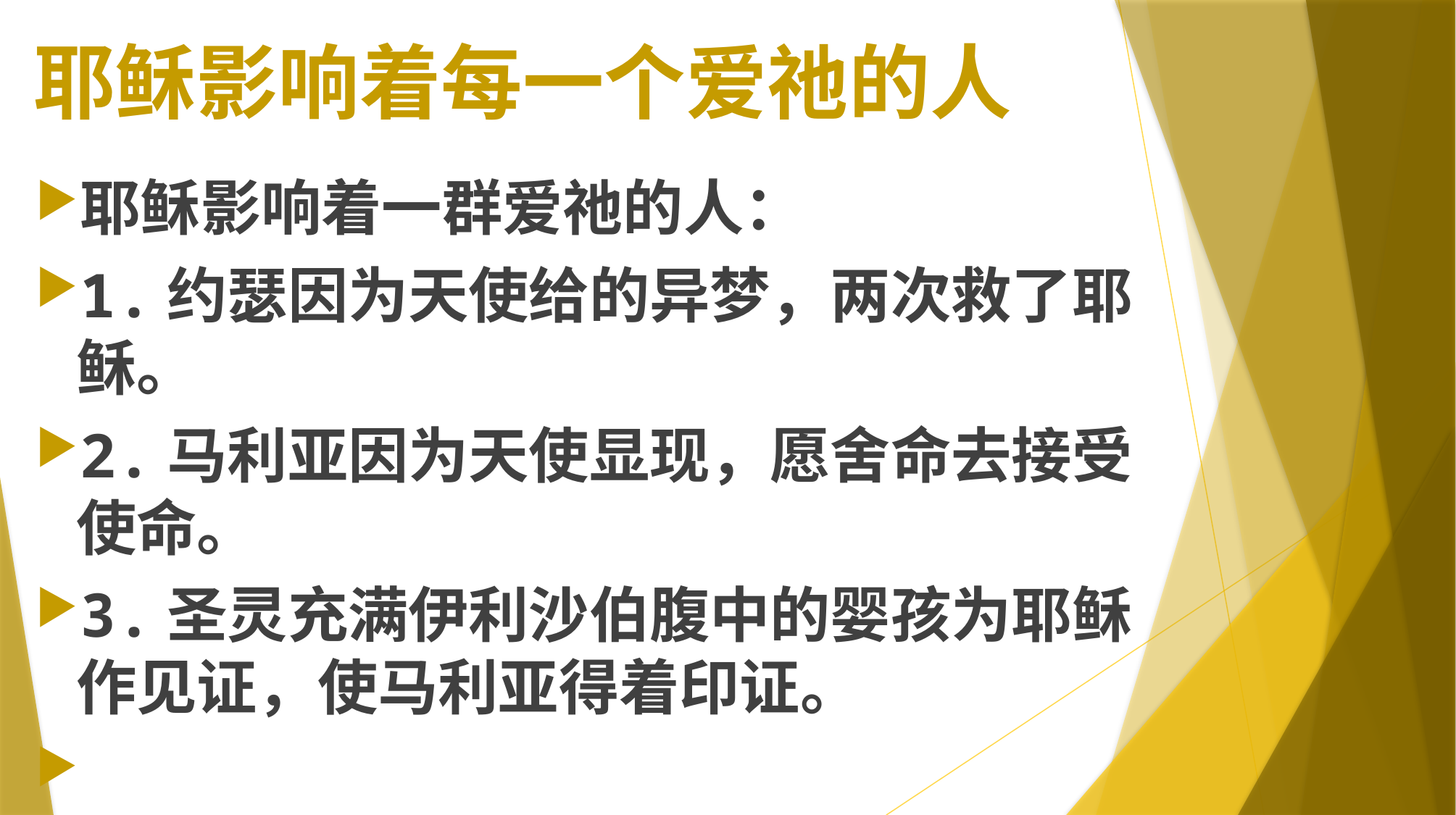

# 耶稣影响着每一个爱祂的人
耶稣影响着一群爱祂的人：
1.约瑟因为天使给的异梦，两次救了耶稣。
2.马利亚因为天使显现，愿舍命去接受使命。
3.圣灵充满伊利沙伯腹中的婴孩为耶稣作见证，使马利亚得着印证。